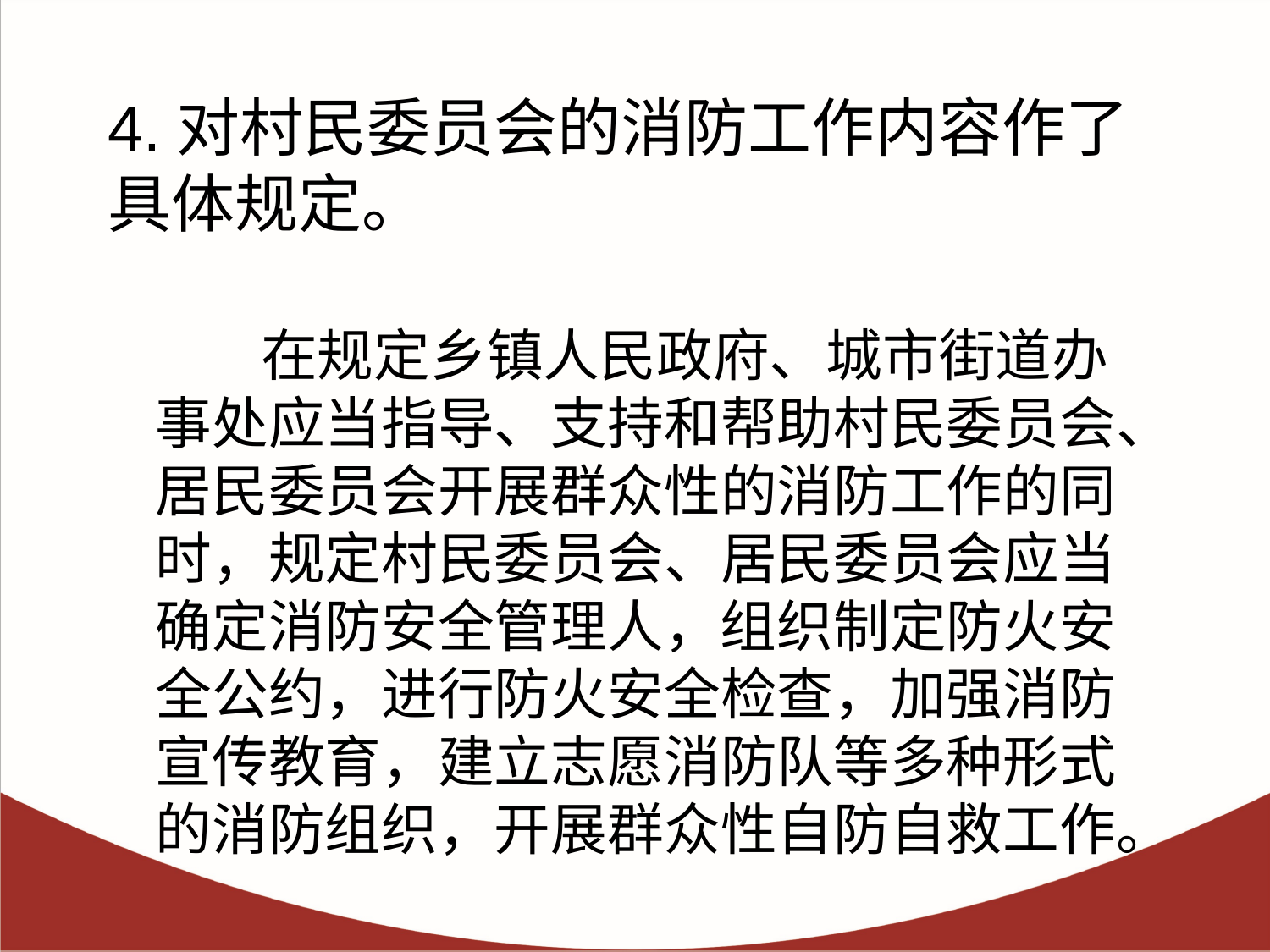

# 4.对村民委员会的消防工作内容作了具体规定。
           在规定乡镇人民政府、城市街道办事处应当指导、支持和帮助村民委员会、居民委员会开展群众性的消防工作的同时，规定村民委员会、居民委员会应当确定消防安全管理人，组织制定防火安全公约，进行防火安全检查，加强消防宣传教育，建立志愿消防队等多种形式的消防组织，开展群众性自防自救工作。